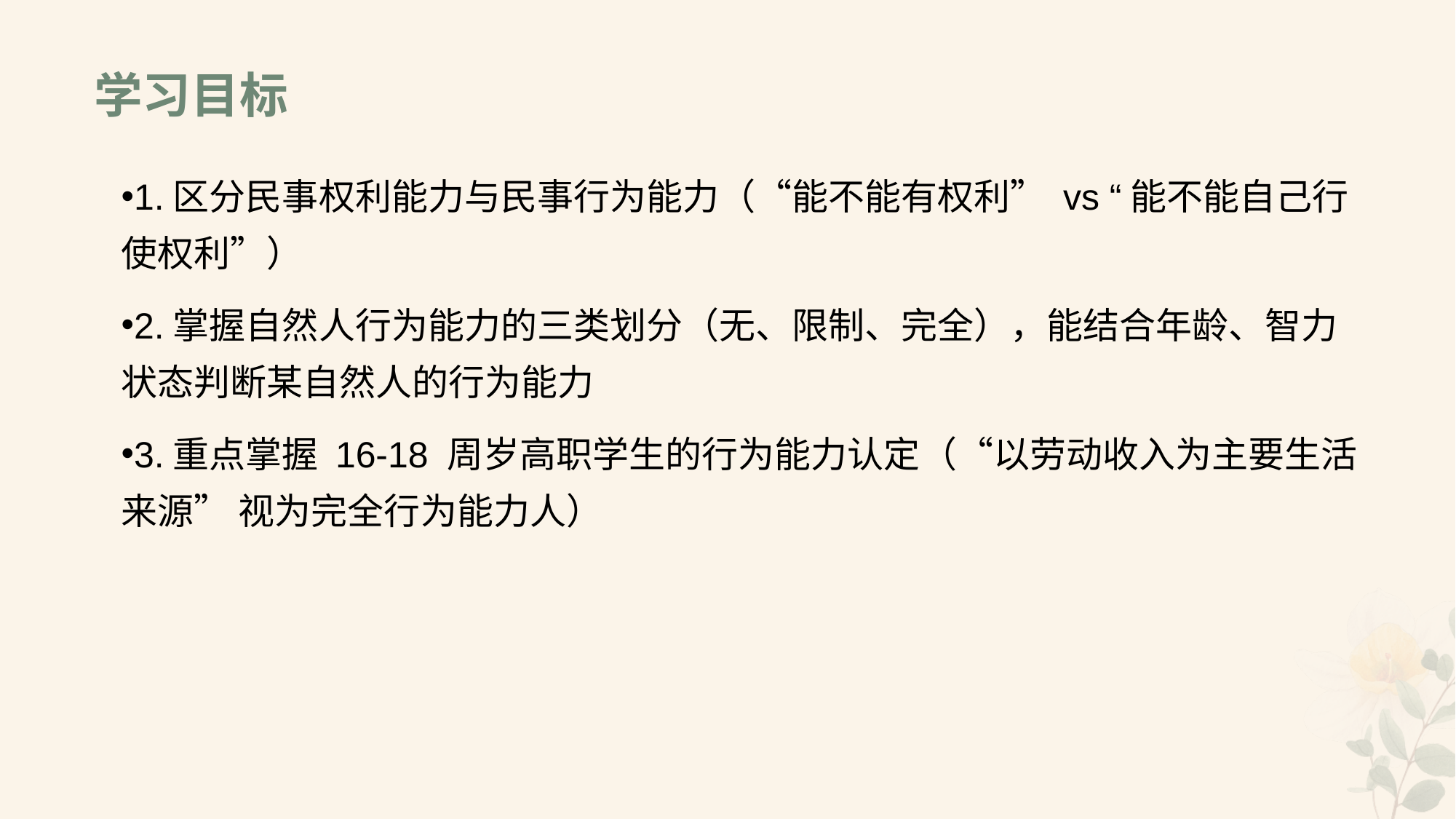

# 学习目标
1.区分民事权利能力与民事行为能力（“能不能有权利” vs “能不能自己行使权利”）
2.掌握自然人行为能力的三类划分（无、限制、完全），能结合年龄、智力状态判断某自然人的行为能力
3.重点掌握 16-18 周岁高职学生的行为能力认定（“以劳动收入为主要生活来源” 视为完全行为能力人）